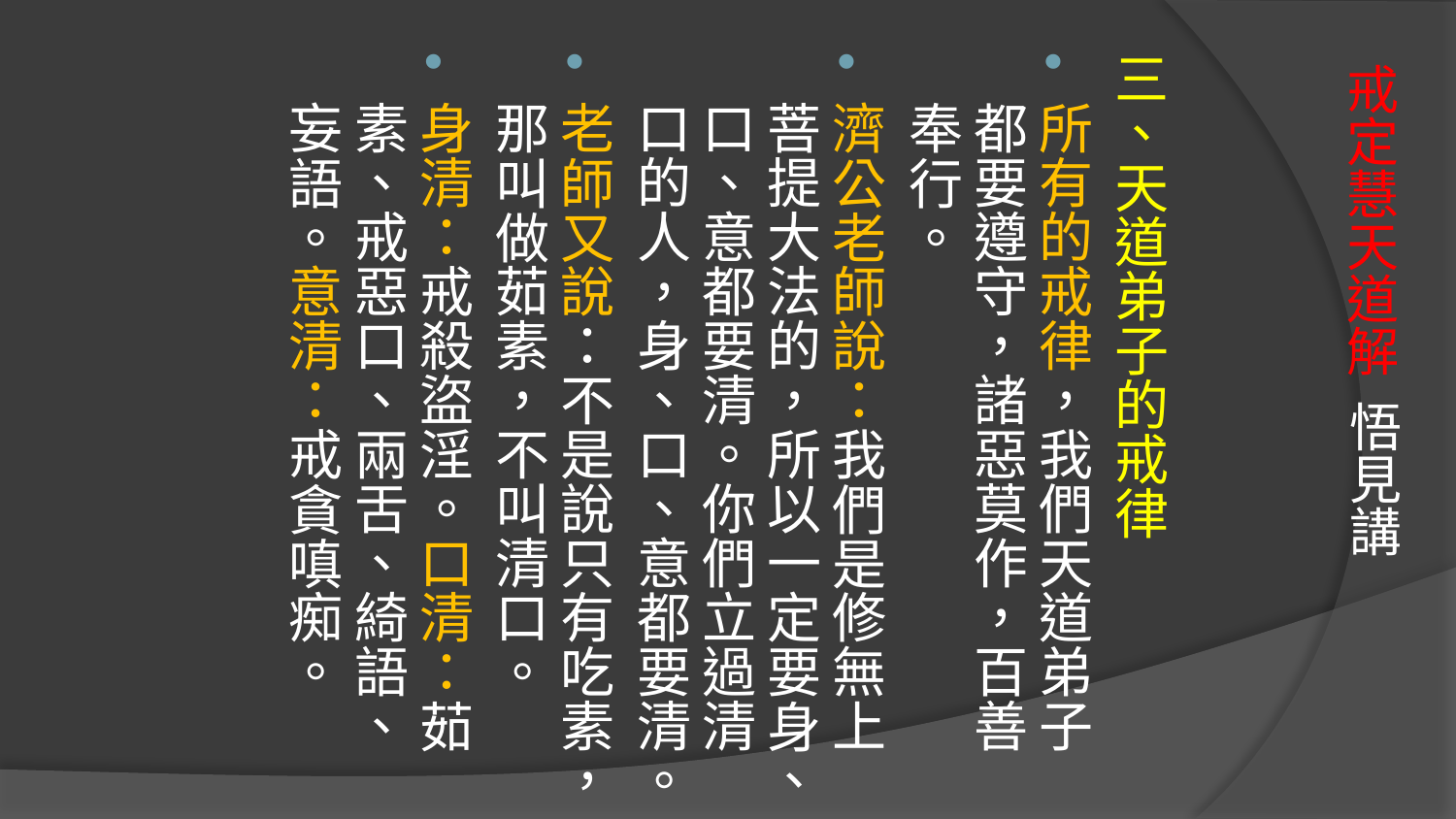

三、天道弟子的戒律
所有的戒律，我們天道弟子都要遵守，諸惡莫作，百善奉行。
濟公老師說：我們是修無上菩提大法的，所以一定要身、口、意都要清。你們立過清口的人，身、口、意都要清。
老師又說：不是說只有吃素，那叫做茹素，不叫清口。
身清：戒殺盜淫。口清：茹素、戒惡口、兩舌、綺語、妄語。意清：戒貪嗔痴。

# 戒定慧天道解  悟見講